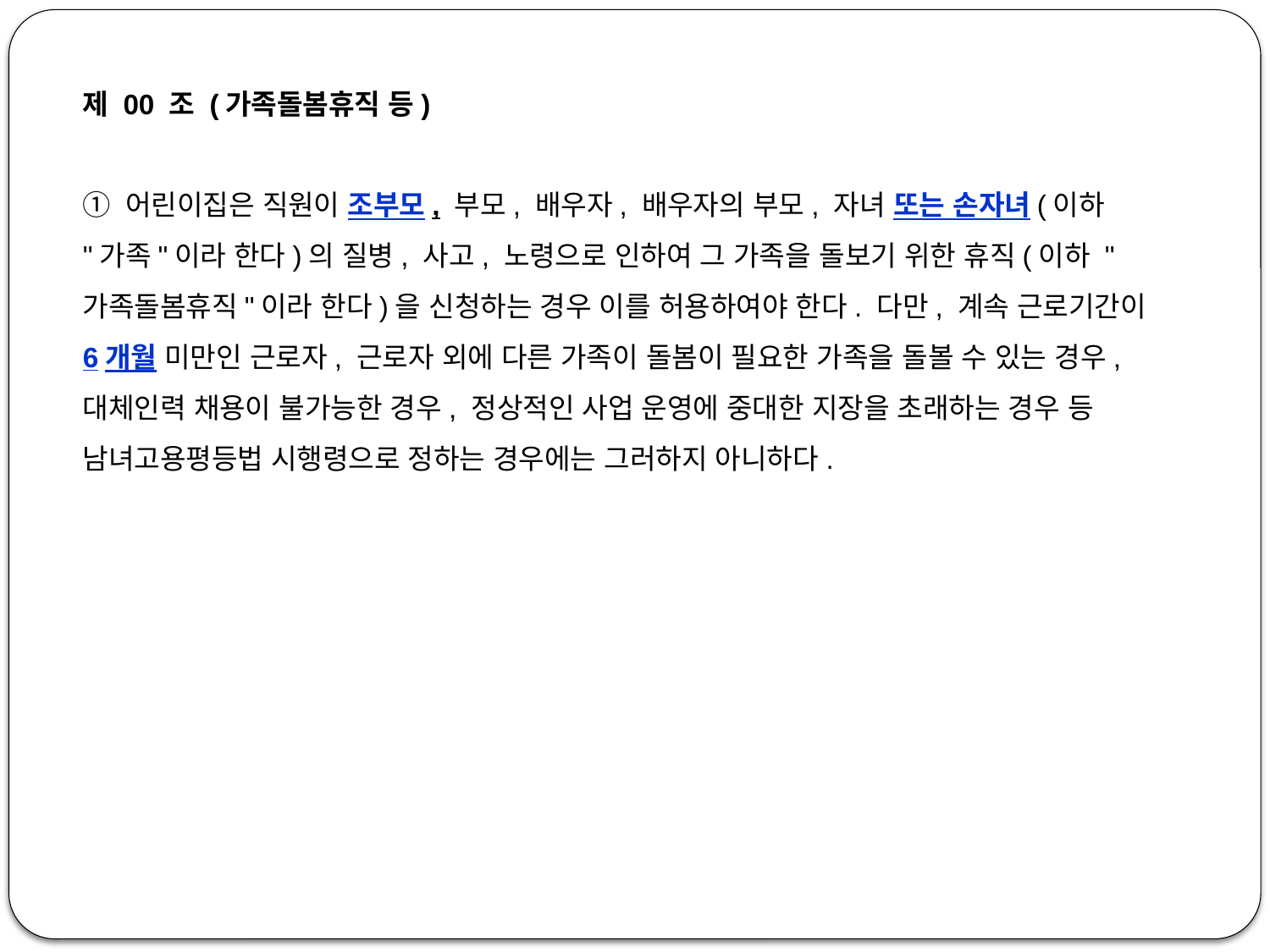

제 00 조 (가족돌봄휴직 등)

① 어린이집은 직원이 조부모, 부모, 배우자, 배우자의 부모, 자녀 또는 손자녀(이하 "가족"이라 한다)의 질병, 사고, 노령으로 인하여 그 가족을 돌보기 위한 휴직(이하 "가족돌봄휴직"이라 한다)을 신청하는 경우 이를 허용하여야 한다. 다만, 계속 근로기간이 6개월 미만인 근로자, 근로자 외에 다른 가족이 돌봄이 필요한 가족을 돌볼 수 있는 경우, 대체인력 채용이 불가능한 경우, 정상적인 사업 운영에 중대한 지장을 초래하는 경우 등 남녀고용평등법 시행령으로 정하는 경우에는 그러하지 아니하다.